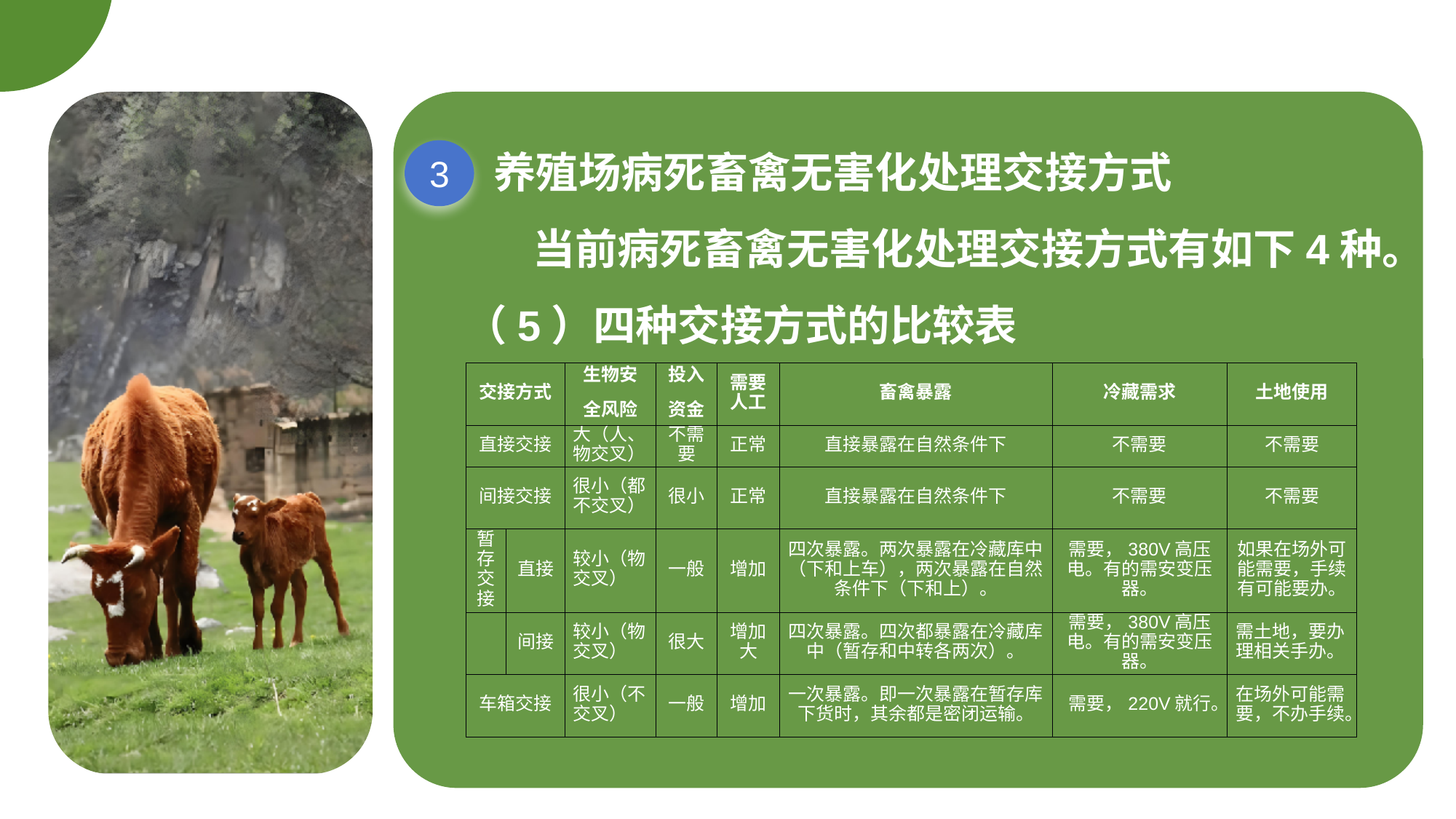

养殖场病死畜禽无害化处理交接方式
      当前病死畜禽无害化处理交接方式有如下4种。
（5）四种交接方式的比较表
3
| 交接方式 |  | 生物安 全风险 | 投入 资金 | 需要人工 | 畜禽暴露 | 冷藏需求 | 土地使用 |
| --- | --- | --- | --- | --- | --- | --- | --- |
| 直接交接 |  | 大（人、物交叉） | 不需要 | 正常 | 直接暴露在自然条件下 | 不需要 | 不需要 |
| 间接交接 |  | 很小（都不交叉） | 很小 | 正常 | 直接暴露在自然条件下 | 不需要 | 不需要 |
| 暂存交接 | 直接 | 较小（物交叉） | 一般 | 增加 | 四次暴露。两次暴露在冷藏库中（下和上车），两次暴露在自然条件下（下和上）。 | 需要，380V高压电。有的需安变压器。 | 如果在场外可能需要，手续有可能要办。 |
|  | 间接 | 较小（物交叉） | 很大 | 增加大 | 四次暴露。四次都暴露在冷藏库中（暂存和中转各两次）。 | 需要，380V高压电。有的需安变压器。 | 需土地，要办理相关手办。 |
| 车箱交接 |  | 很小（不交叉） | 一般 | 增加 | 一次暴露。即一次暴露在暂存库下货时，其余都是密闭运输。 | 需要，220V就行。 | 在场外可能需要，不办手续。 |